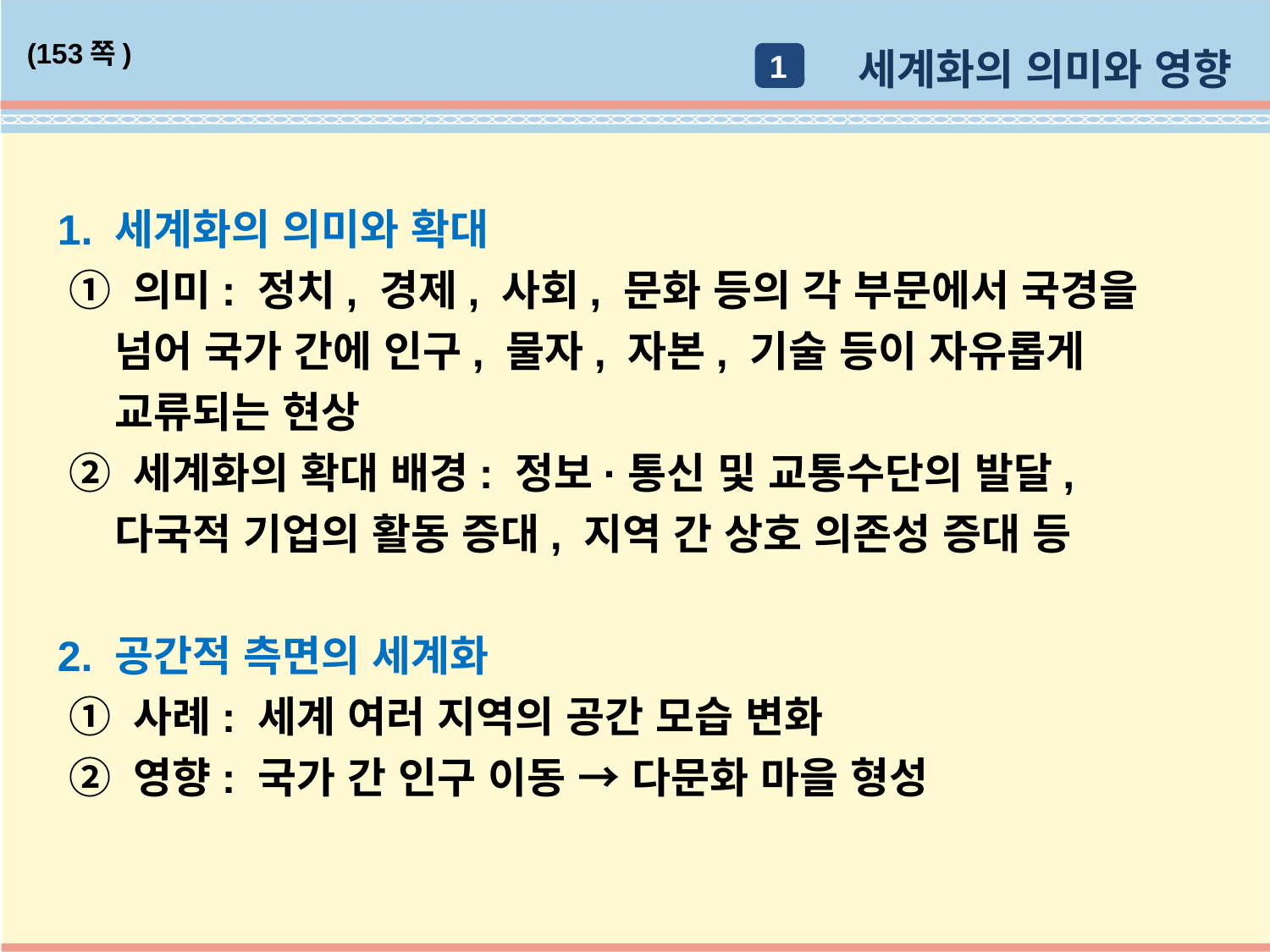

세계화의 의미와 영향
(153쪽)
1
1. 세계화의 의미와 확대
 ① 의미: 정치, 경제, 사회, 문화 등의 각 부문에서 국경을
    넘어 국가 간에 인구, 물자, 자본, 기술 등이 자유롭게
    교류되는 현상
 ② 세계화의 확대 배경: 정보·통신 및 교통수단의 발달,
    다국적 기업의 활동 증대, 지역 간 상호 의존성 증대 등

2. 공간적 측면의 세계화
 ① 사례: 세계 여러 지역의 공간 모습 변화
 ② 영향: 국가 간 인구 이동 → 다문화 마을 형성